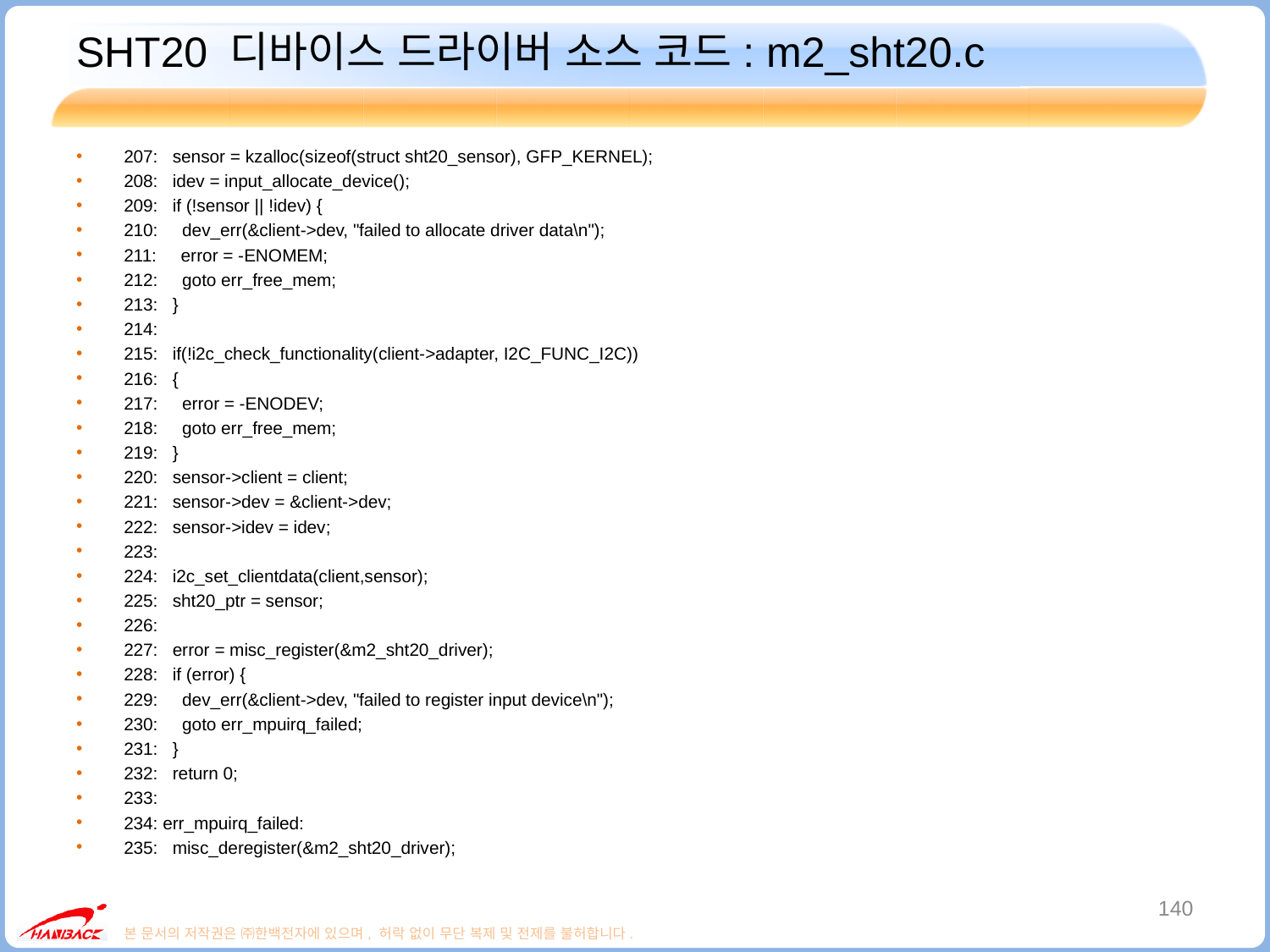

# SHT20 디바이스 드라이버 소스 코드: m2_sht20.c
207:   sensor = kzalloc(sizeof(struct sht20_sensor), GFP_KERNEL);
208:   idev = input_allocate_device();
209:   if (!sensor || !idev) {
210:     dev_err(&client->dev, "failed to allocate driver data\n");
211:     error = -ENOMEM;
212:     goto err_free_mem;
213:   }
214:
215:   if(!i2c_check_functionality(client->adapter, I2C_FUNC_I2C))
216:   {
217:     error = -ENODEV;
218:     goto err_free_mem;
219:   }
220:   sensor->client = client;
221:   sensor->dev = &client->dev;
222:   sensor->idev = idev;
223:
224:   i2c_set_clientdata(client,sensor);
225:   sht20_ptr = sensor;
226:
227:   error = misc_register(&m2_sht20_driver);
228:   if (error) {
229:     dev_err(&client->dev, "failed to register input device\n");
230:     goto err_mpuirq_failed;
231:   }
232:   return 0;
233:
234: err_mpuirq_failed:
235:   misc_deregister(&m2_sht20_driver);
140